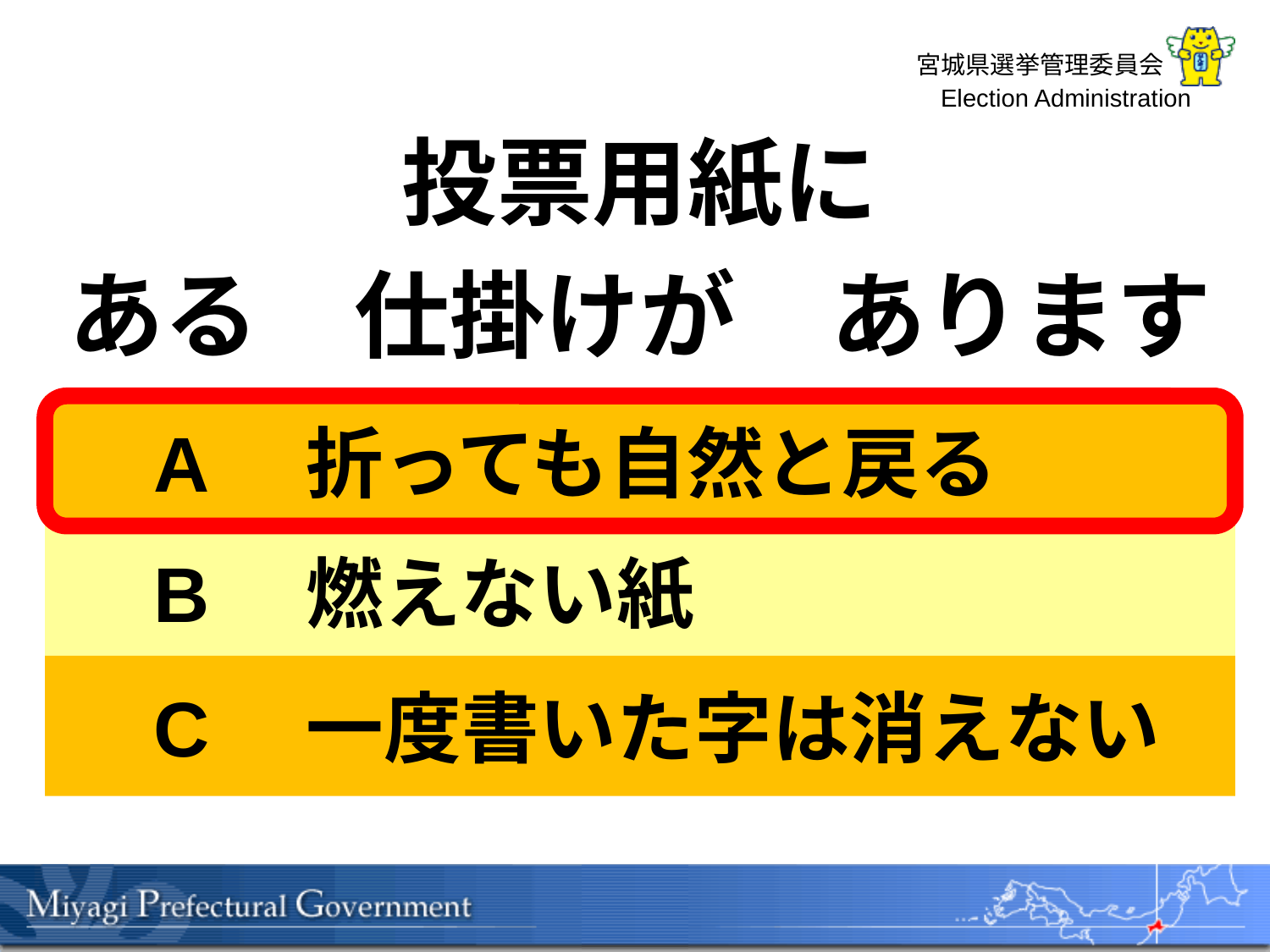

投票用紙に
ある　仕掛けが　あります
　A　折っても自然と戻る

　B　燃えない紙
　C　一度書いた字は消えない